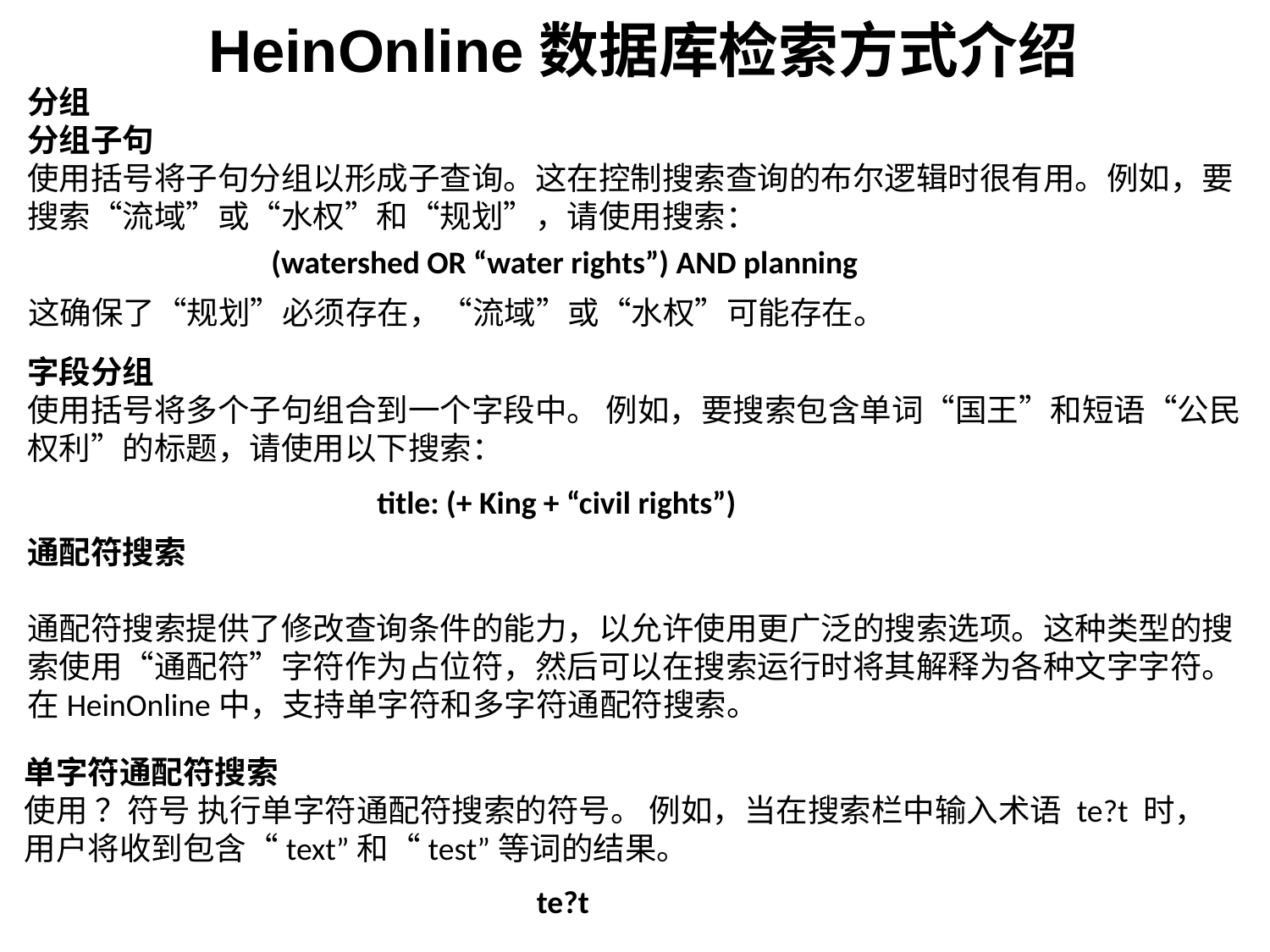

HeinOnline数据库检索方式介绍
分组
分组子句
使用括号将子句分组以形成子查询。这在控制搜索查询的布尔逻辑时很有用。例如，要搜索“流域”或“水权”和“规划”，请使用搜索：
(watershed OR “water rights”) AND planning
这确保了“规划”必须存在，“流域”或“水权”可能存在。
字段分组
使用括号将多个子句组合到一个字段中。 例如，要搜索包含单词“国王”和短语“公民权利”的标题，请使用以下搜索：
title: (+ King + “civil rights”)
通配符搜索

通配符搜索提供了修改查询条件的能力，以允许使用更广泛的搜索选项。这种类型的搜索使用“通配符”字符作为占位符，然后可以在搜索运行时将其解释为各种文字字符。在HeinOnline中，支持单字符和多字符通配符搜索。
单字符通配符搜索
使用 ？符号 执行单字符通配符搜索的符号。 例如，当在搜索栏中输入术语 te?t 时，用户将收到包含“text”和“test”等词的结果。
te?t